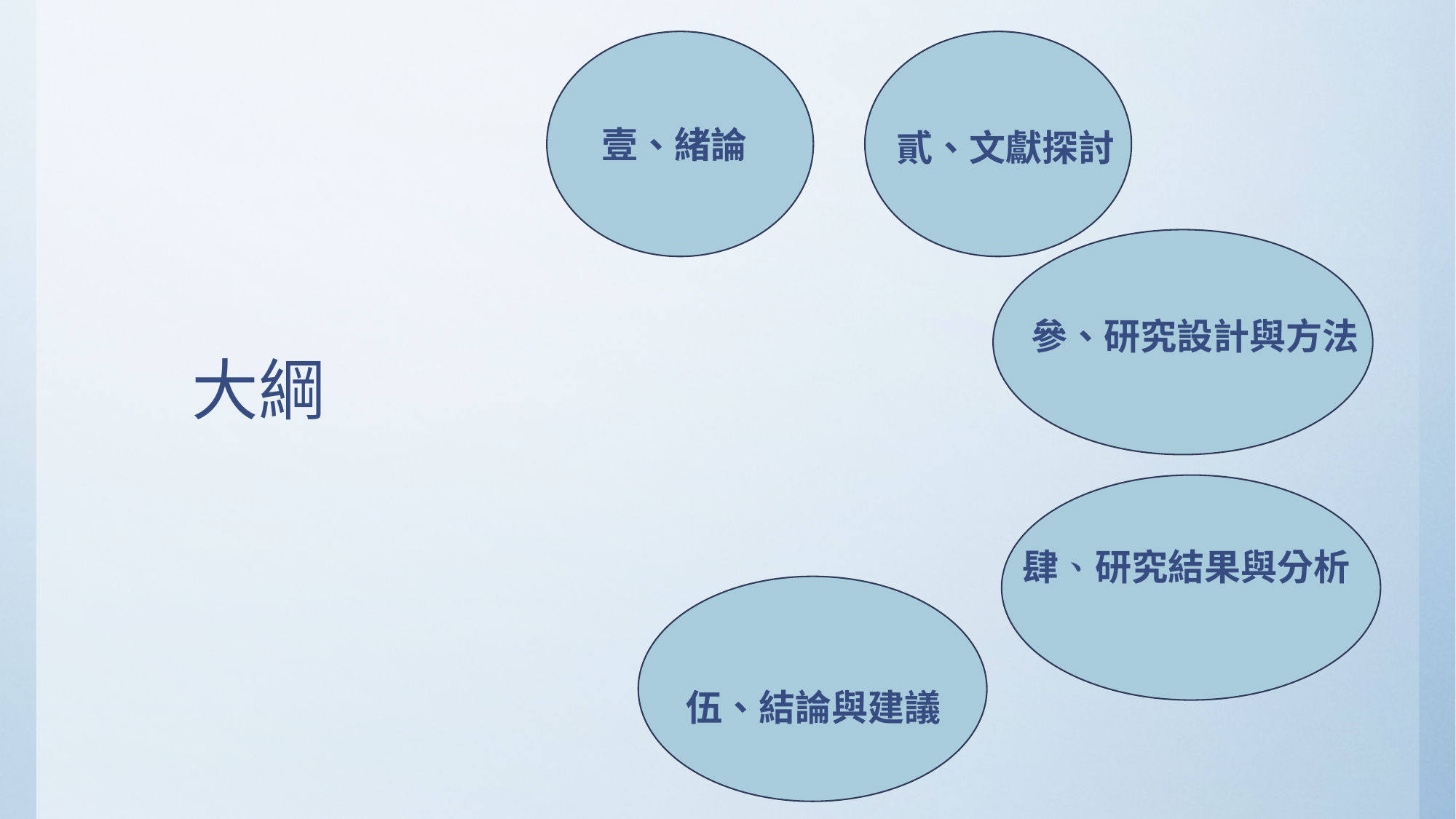

壹、緒論
貳、文獻探討

# 大綱
參、研究設計與方法

肆、研究結果與分析

伍、結論與建議